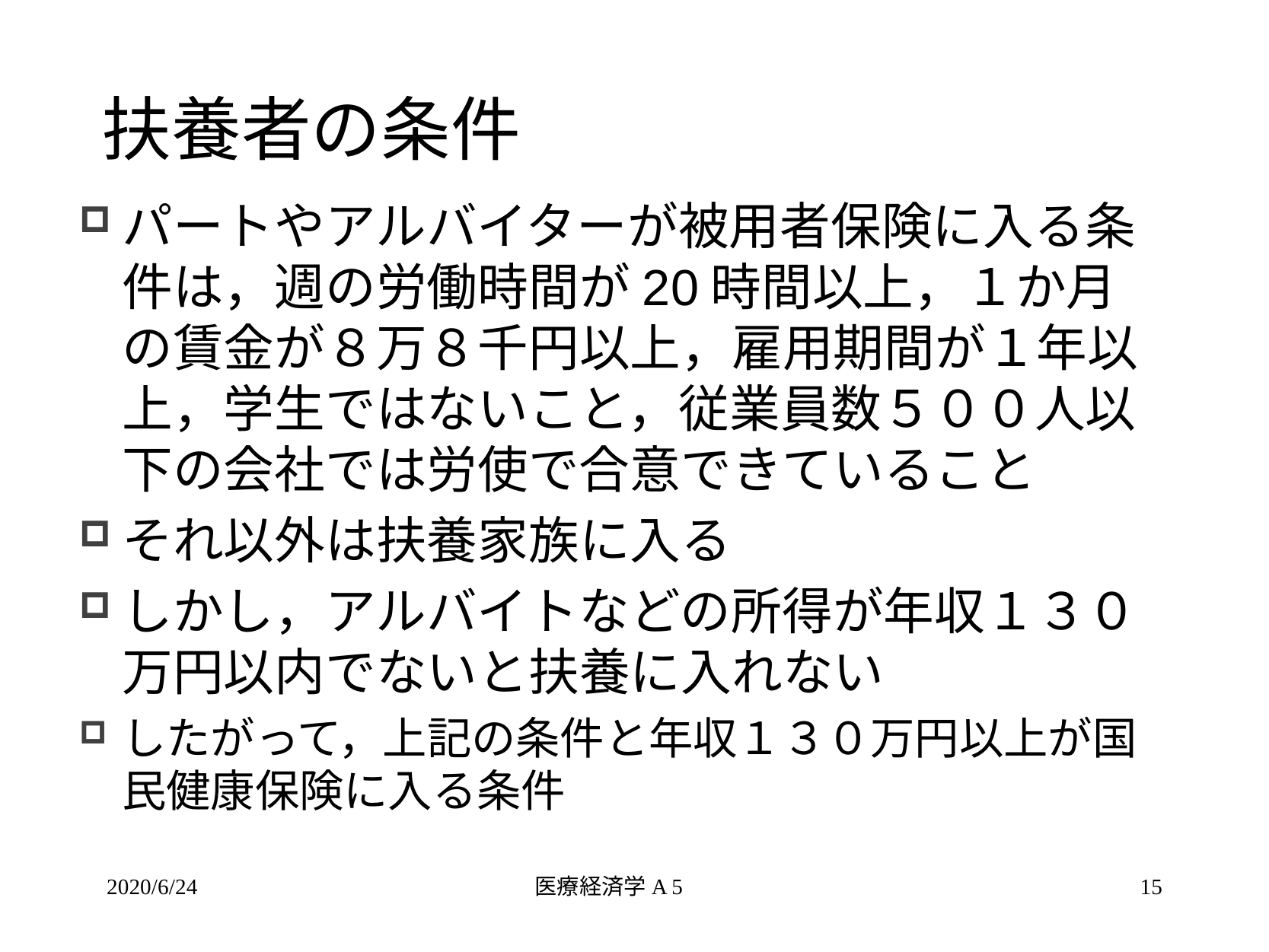

# 扶養者の条件
パートやアルバイターが被用者保険に入る条件は，週の労働時間が20時間以上，１か月の賃金が８万８千円以上，雇用期間が１年以上，学生ではないこと，従業員数５００人以下の会社では労使で合意できていること
それ以外は扶養家族に入る
しかし，アルバイトなどの所得が年収１３０万円以内でないと扶養に入れない
したがって，上記の条件と年収１３０万円以上が国民健康保険に入る条件
2020/6/24
医療経済学A 5
15